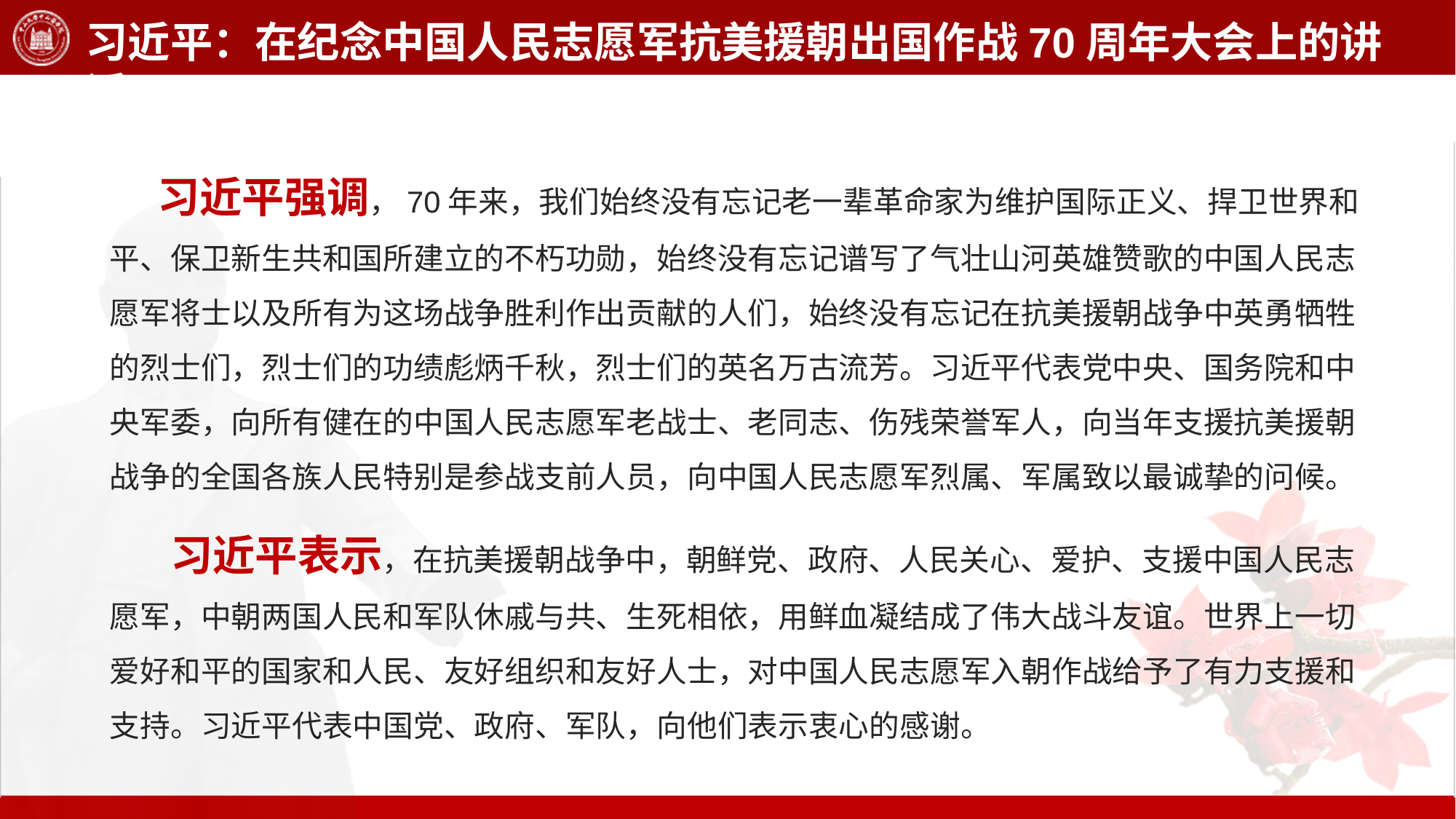

习近平：在纪念中国人民志愿军抗美援朝出国作战70周年大会上的讲话
      习近平强调，70年来，我们始终没有忘记老一辈革命家为维护国际正义、捍卫世界和平、保卫新生共和国所建立的不朽功勋，始终没有忘记谱写了气壮山河英雄赞歌的中国人民志愿军将士以及所有为这场战争胜利作出贡献的人们，始终没有忘记在抗美援朝战争中英勇牺牲的烈士们，烈士们的功绩彪炳千秋，烈士们的英名万古流芳。习近平代表党中央、国务院和中央军委，向所有健在的中国人民志愿军老战士、老同志、伤残荣誉军人，向当年支援抗美援朝战争的全国各族人民特别是参战支前人员，向中国人民志愿军烈属、军属致以最诚挚的问候。
　　习近平表示，在抗美援朝战争中，朝鲜党、政府、人民关心、爱护、支援中国人民志愿军，中朝两国人民和军队休戚与共、生死相依，用鲜血凝结成了伟大战斗友谊。世界上一切爱好和平的国家和人民、友好组织和友好人士，对中国人民志愿军入朝作战给予了有力支援和支持。习近平代表中国党、政府、军队，向他们表示衷心的感谢。